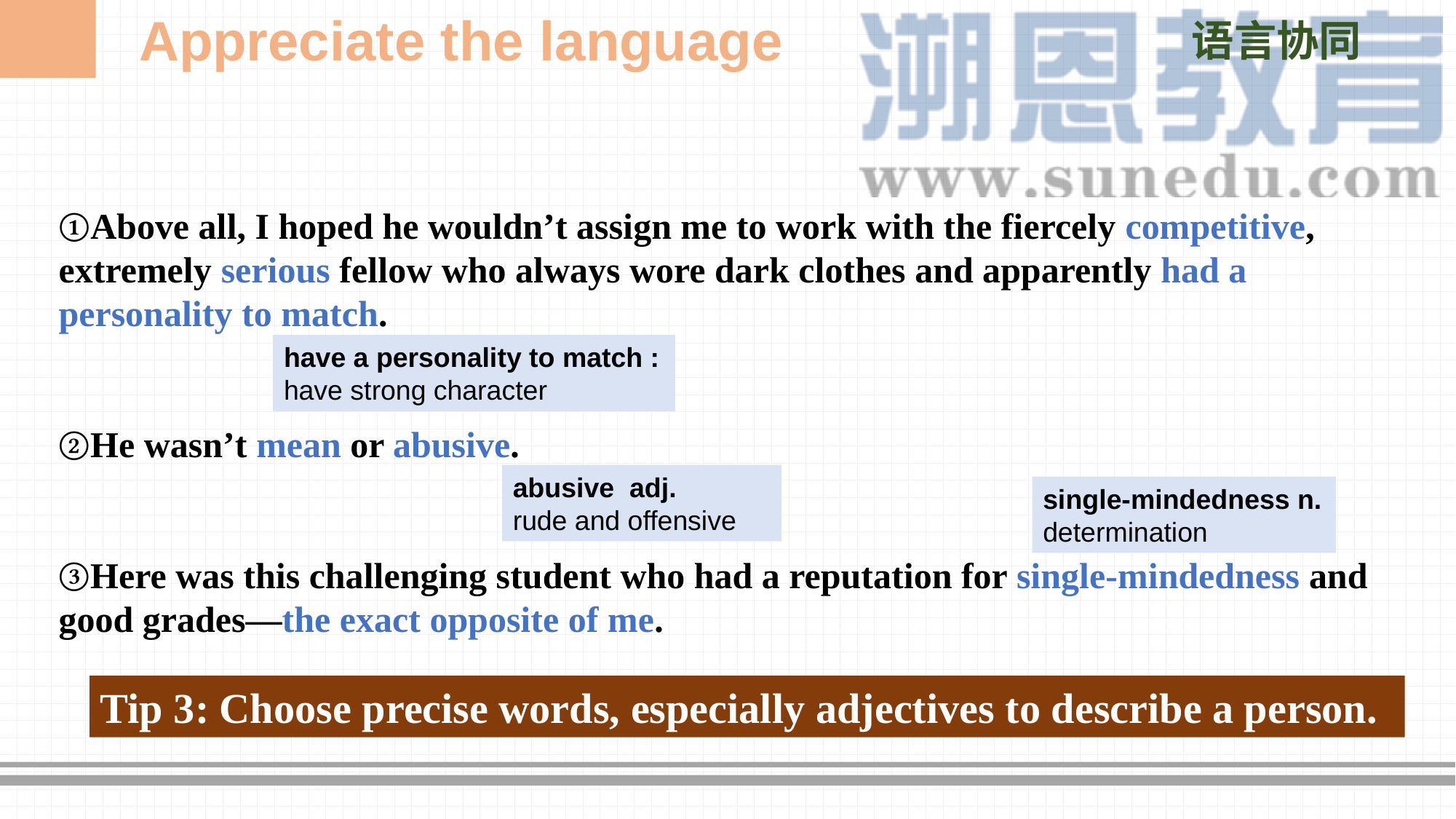

Appreciate the language
语言协同
①Above all, I hoped he wouldn’t assign me to work with the fiercely competitive, extremely serious fellow who always wore dark clothes and apparently had a personality to match.

②He wasn’t mean or abusive.

③Here was this challenging student who had a reputation for single-mindedness and good grades—the exact opposite of me.
have a personality to match :
have strong character
abusive  adj.
rude and offensive
single-mindedness n. determination
Tip 3: Choose precise words, especially adjectives to describe a person.